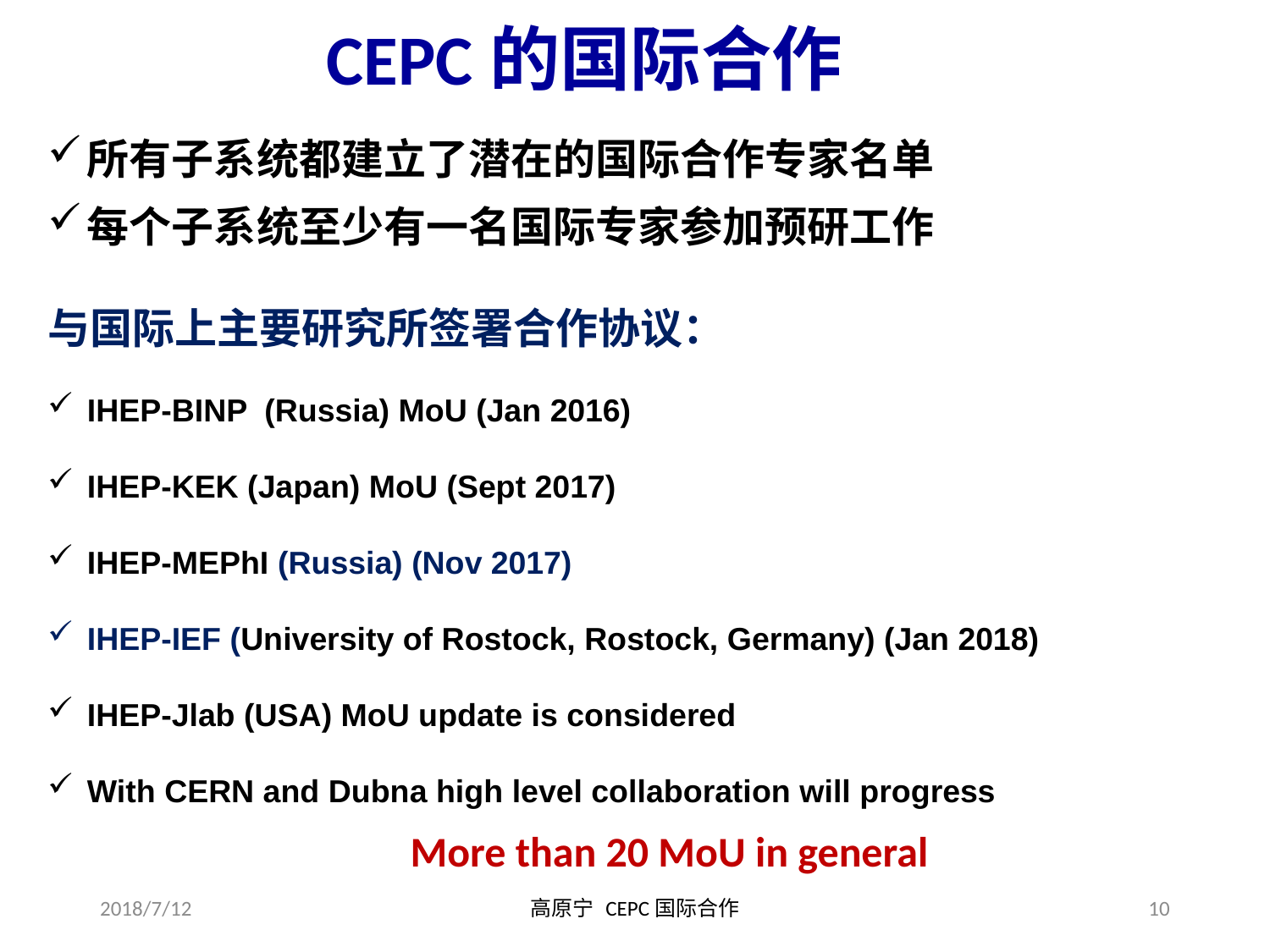

CEPC的国际合作
所有子系统都建立了潜在的国际合作专家名单

每个子系统至少有一名国际专家参加预研工作

与国际上主要研究所签署合作协议：

IHEP-BINP  (Russia) MoU (Jan 2016)

IHEP-KEK (Japan) MoU (Sept 2017)

IHEP-MEPhI (Russia) (Nov 2017)

IHEP-IEF (University of Rostock, Rostock, Germany) (Jan 2018)

IHEP-Jlab (USA) MoU update is considered

With CERN and Dubna high level collaboration will progress

More than 20 MoU in general
2018/7/12
高原宁 CEPC国际合作
10